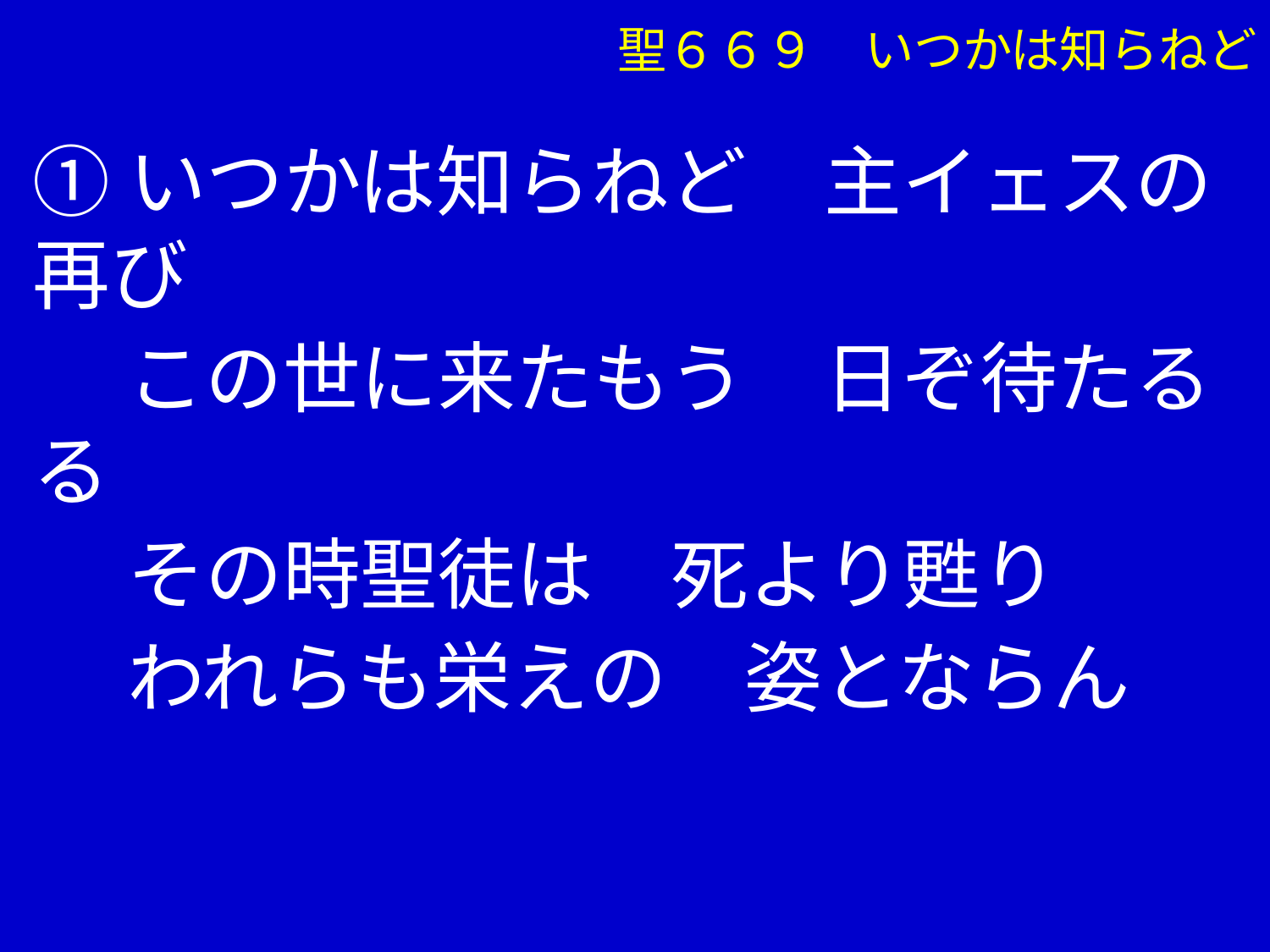

聖６６９　いつかは知らねど
①いつかは知らねど　主イェスの再び
　 この世に来たもう　日ぞ待たるる
　 その時聖徒は　死より甦り
　 われらも栄えの　姿とならん